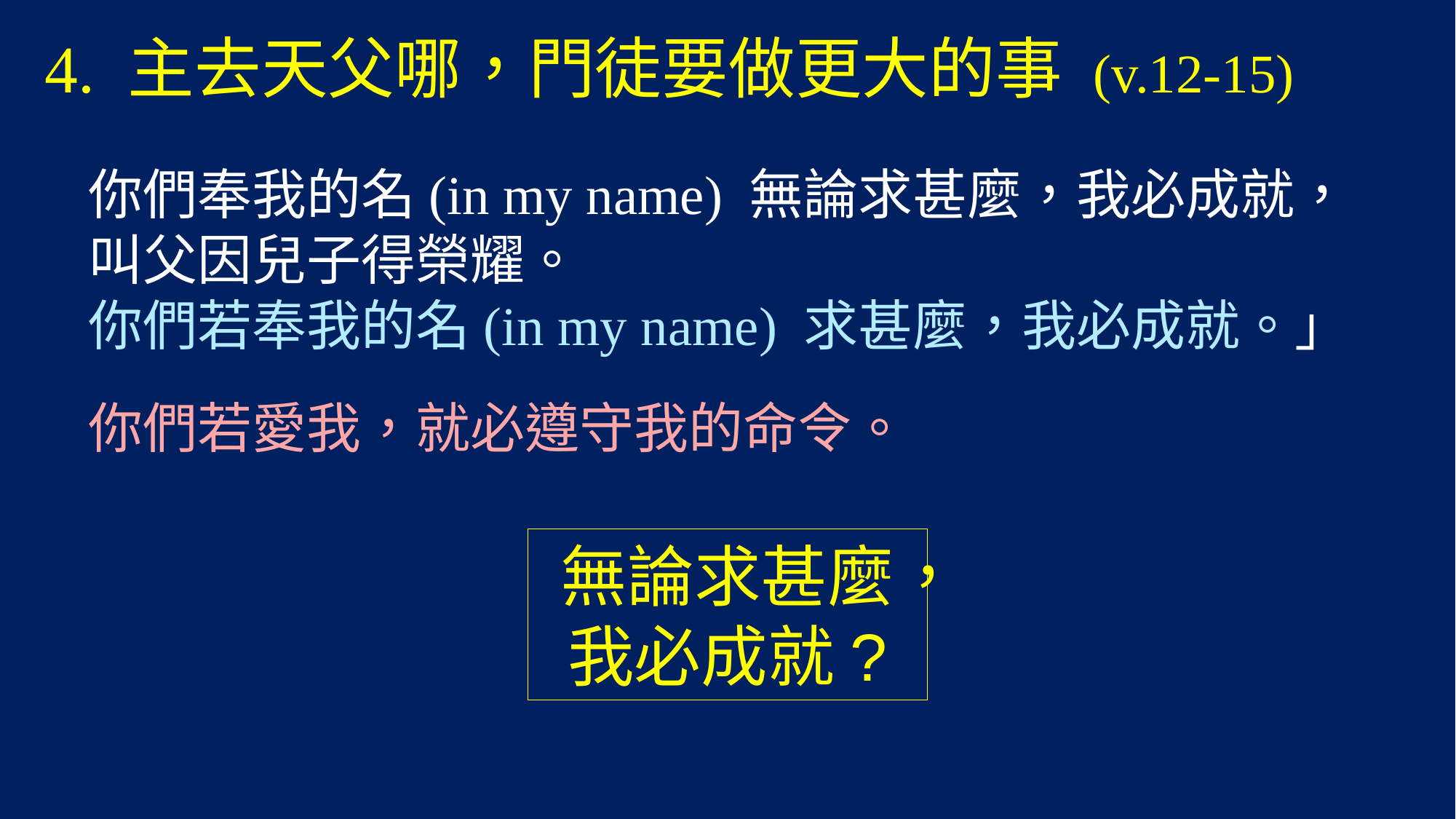

# 4. 主去天父哪，門徒要做更大的事 (v.12-15)

你們奉我的名(in my name) 無論求甚麼，我必成就，
叫父因兒子得榮耀。
你們若奉我的名(in my name) 求甚麼，我必成就。」

你們若愛我，就必遵守我的命令。

無論求甚麼，
我必成就?